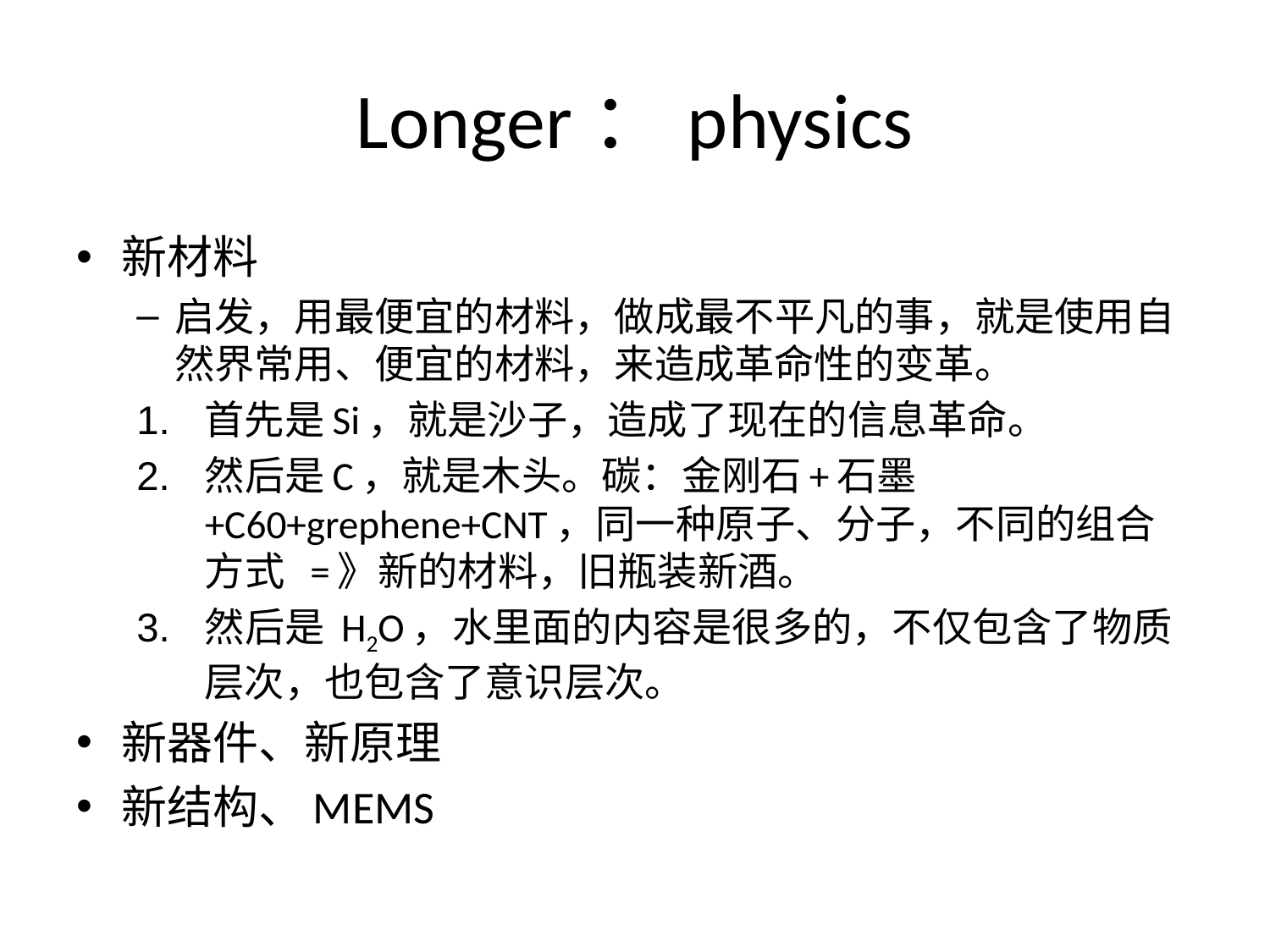

# Longer：physics
新材料
启发，用最便宜的材料，做成最不平凡的事，就是使用自然界常用、便宜的材料，来造成革命性的变革。
首先是Si，就是沙子，造成了现在的信息革命。
然后是C，就是木头。碳：金刚石+石墨+C60+grephene+CNT，同一种原子、分子，不同的组合方式  =》新的材料，旧瓶装新酒。
然后是 H2O，水里面的内容是很多的，不仅包含了物质层次，也包含了意识层次。
新器件、新原理
新结构、MEMS